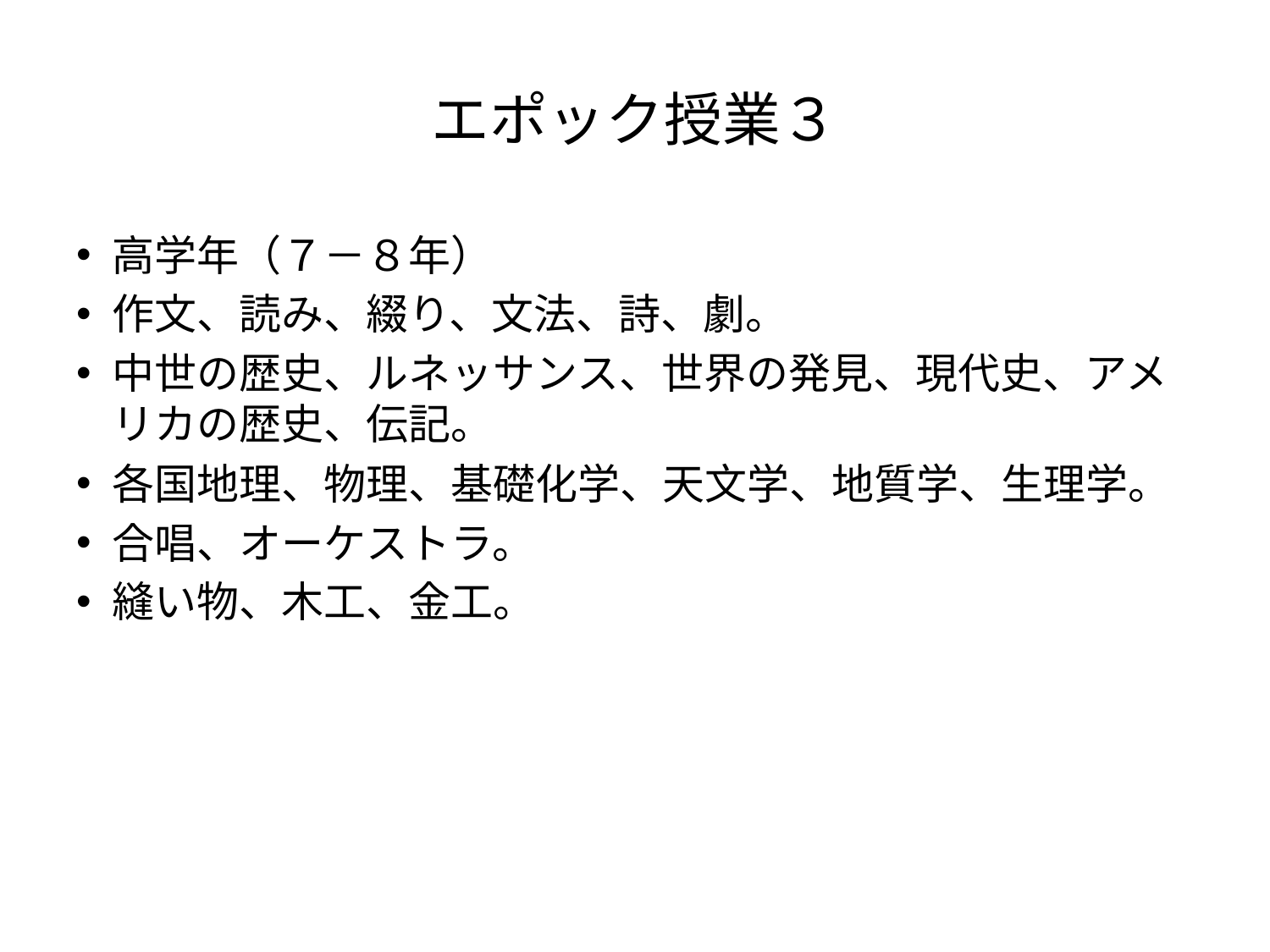

# エポック授業３
高学年（７－８年）
作文、読み、綴り、文法、詩、劇。
中世の歴史、ルネッサンス、世界の発見、現代史、アメリカの歴史、伝記。
各国地理、物理、基礎化学、天文学、地質学、生理学。
合唱、オーケストラ。
縫い物、木工、金工。